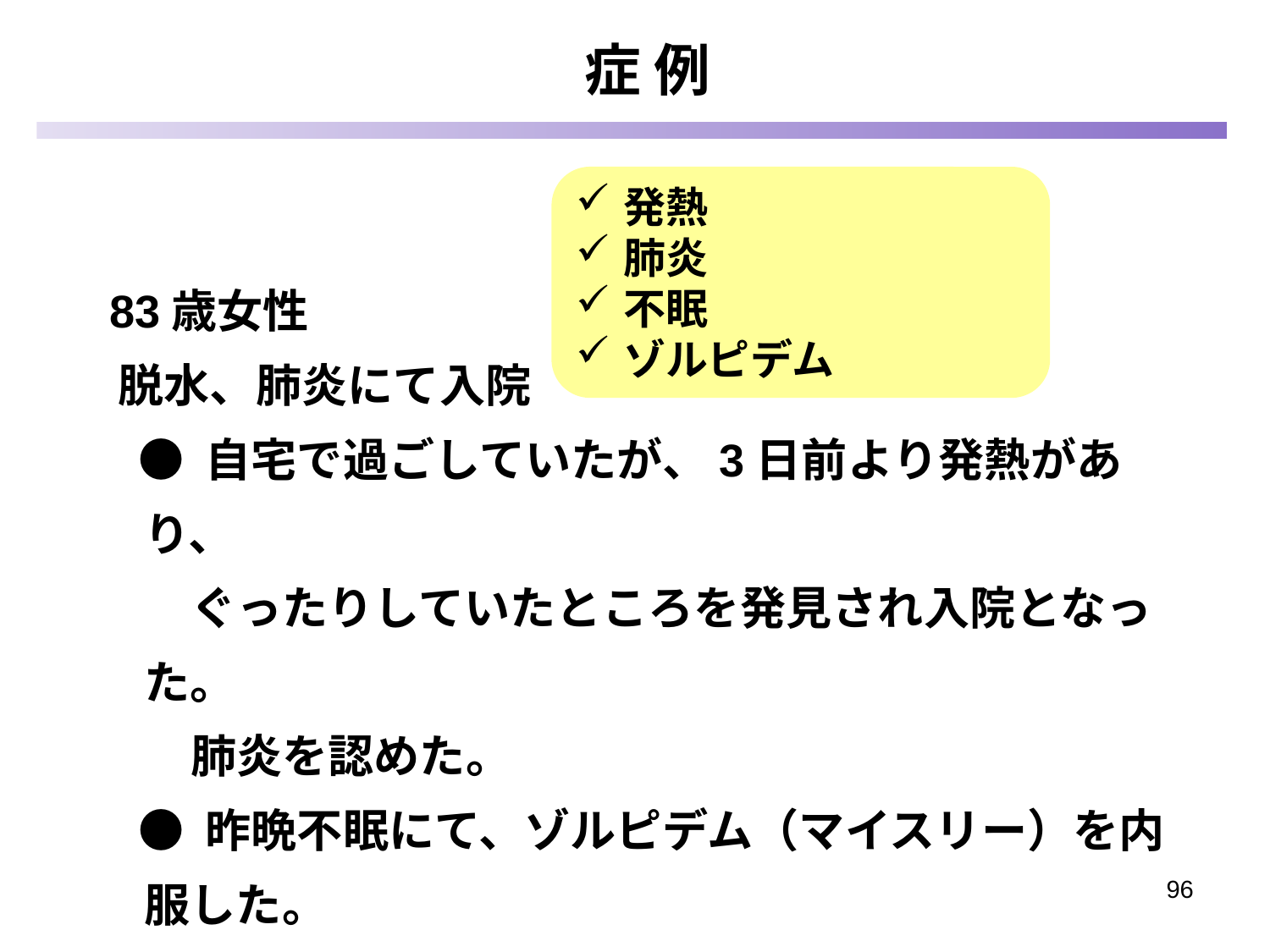

症 例

発熱
肺炎
不眠
ゾルピデム
 83歳女性
 脱水、肺炎にて入院
    ● 自宅で過ごしていたが、3日前より発熱があり、
        ぐったりしていたところを発見され入院となった。
        肺炎を認めた。
    ● 昨晩不眠にて、ゾルピデム（マイスリー）を内服した。
        その後より、「家に帰る」「怖い、触らないで」と興奮。
  Q  せん妄の評価と対応について、話し合ってみましょう。
96